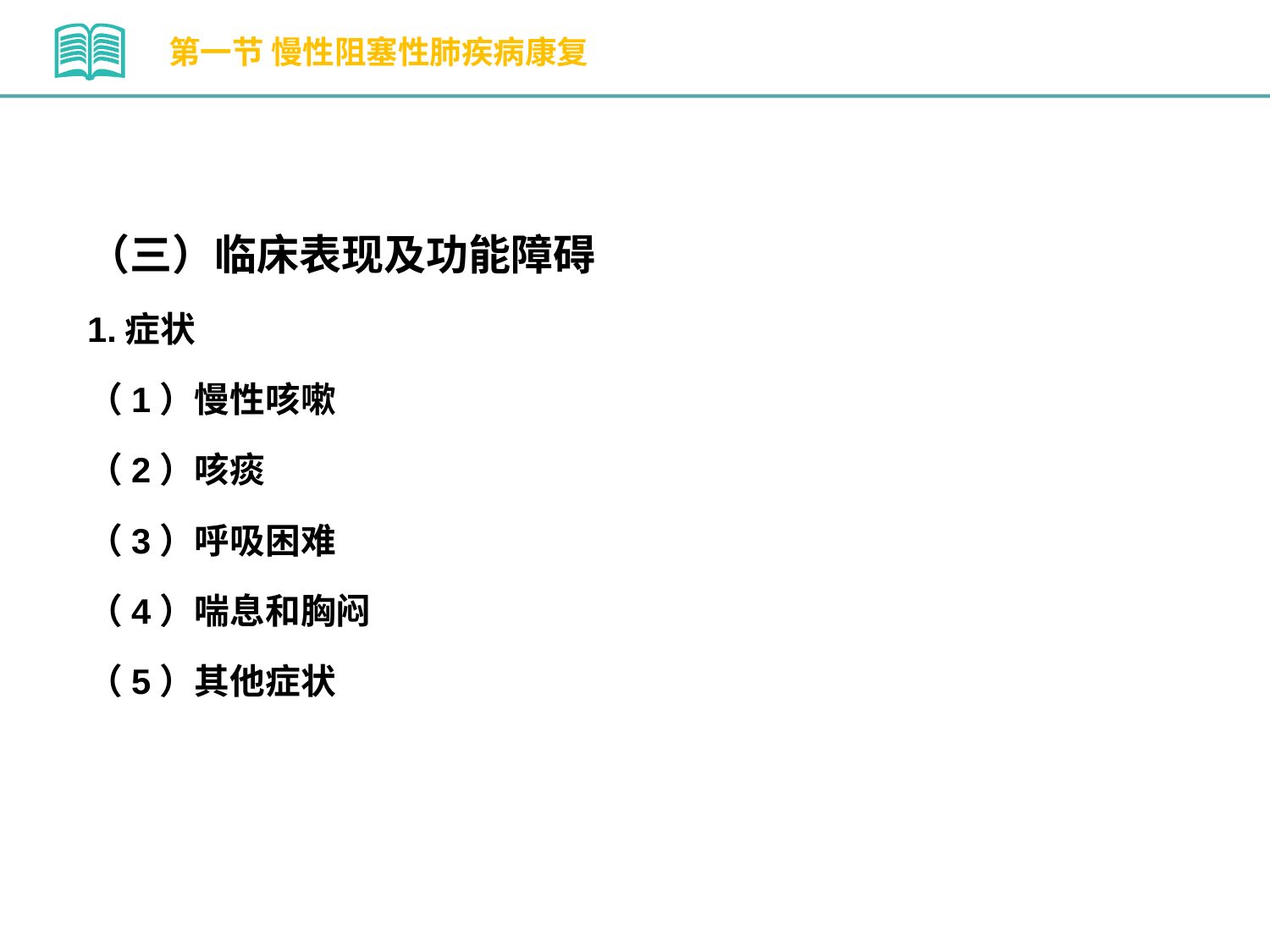

第一节 慢性阻塞性肺疾病康复
（三）临床表现及功能障碍
1.症状
（1）慢性咳嗽
（2）咳痰
（3）呼吸困难
（4）喘息和胸闷
（5）其他症状